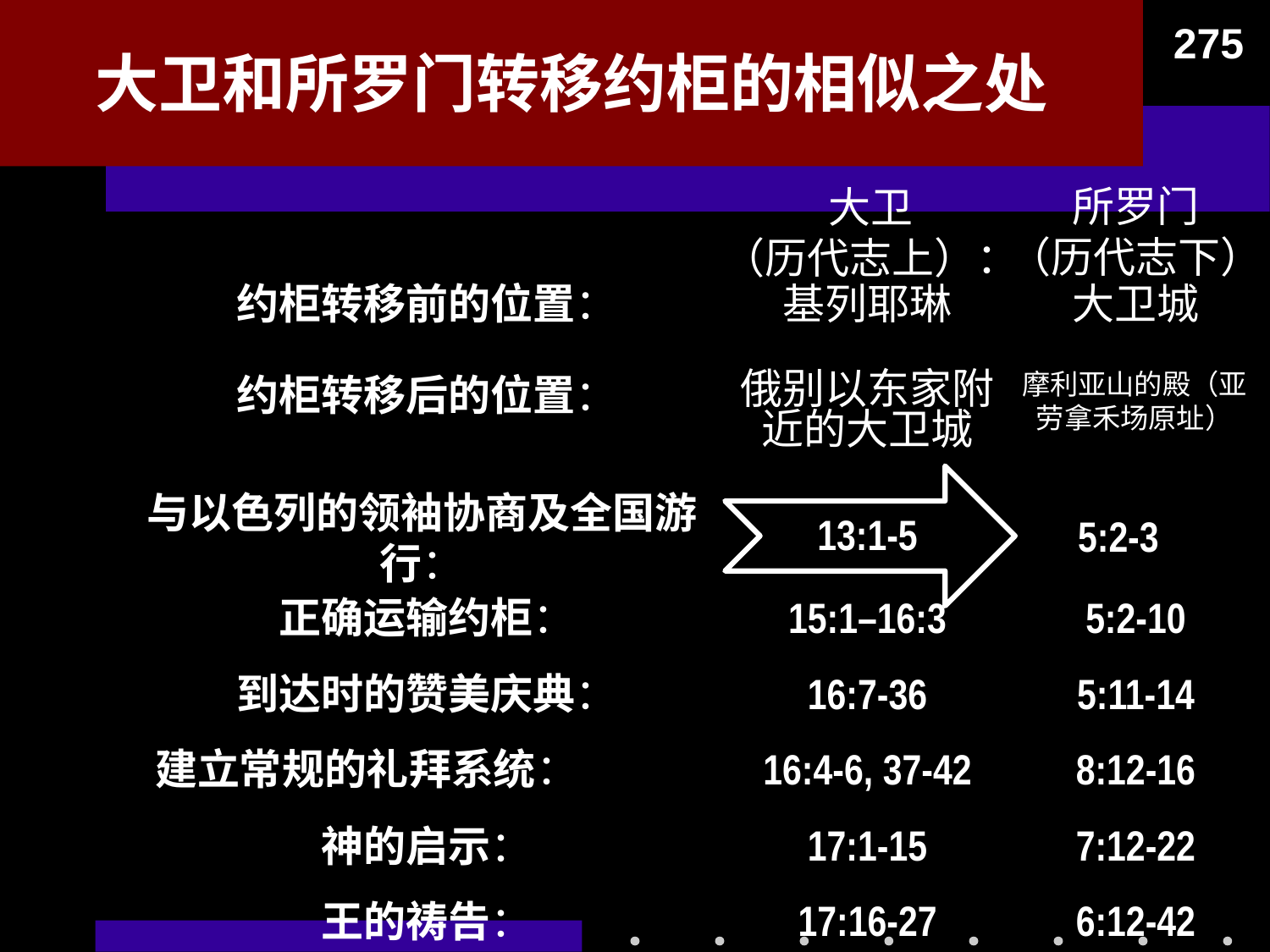

# 大卫和所罗门转移约柜的相似之处
275

大卫
（历代志上）：

所罗门
（历代志下）

约柜转移前的位置：

基列耶琳

大卫城

约柜转移后的位置：

俄别以东家附近的大卫城

摩利亚山的殿（亚劳拿禾场原址）

与以色列的领袖协商及全国游行：

13:1-5

5:2-3

5:2-10

正确运输约柜：

15:1–16:3

16:7-36

5:11-14

到达时的赞美庆典：

16:4-6, 37-42

8:12-16

建立常规的礼拜系统：

17:1-15

7:12-22

神的启示：

17:16-27

6:12-42

王的祷告：